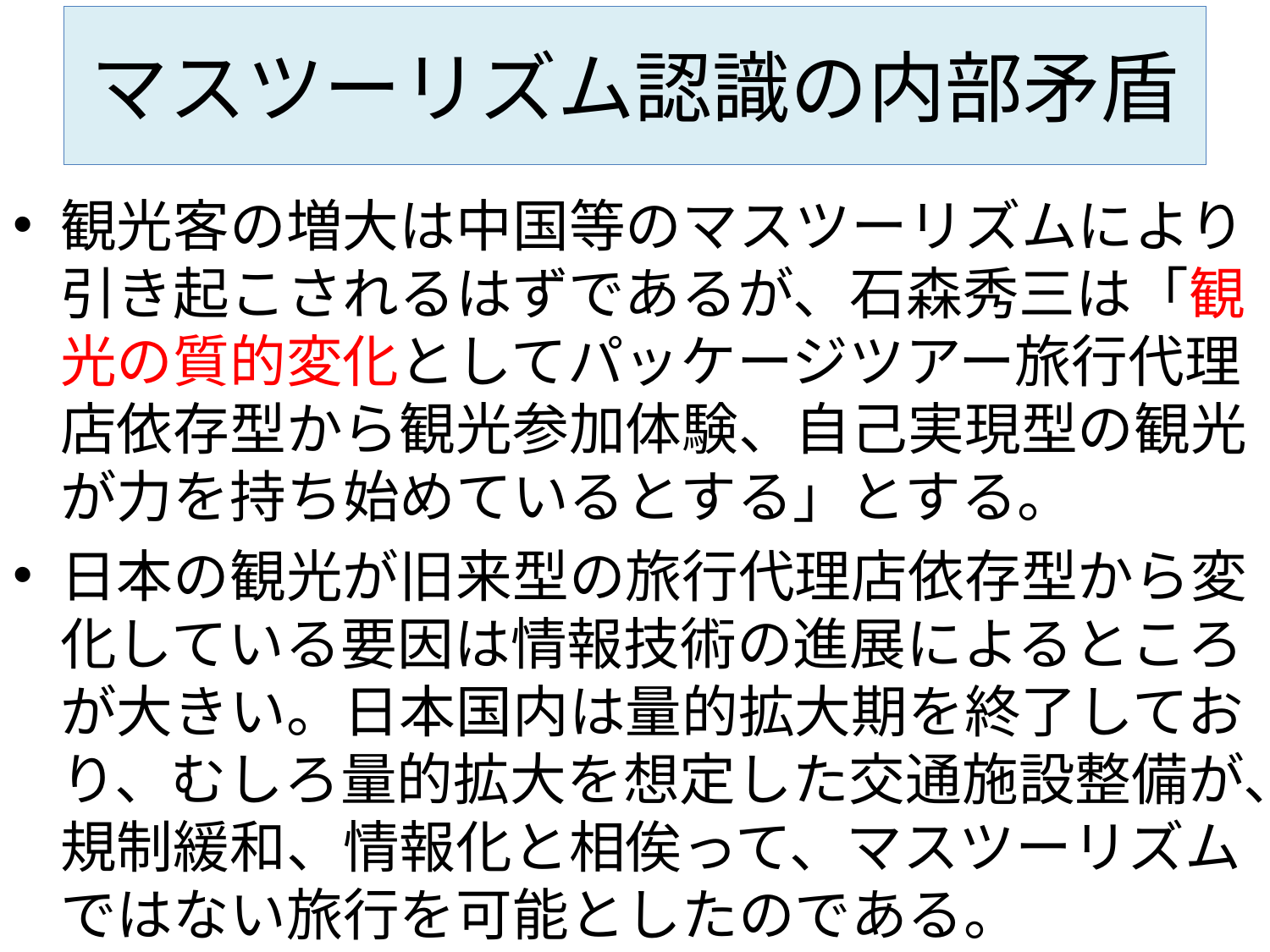

# マスツーリズム認識の内部矛盾
観光客の増大は中国等のマスツーリズムにより引き起こされるはずであるが、石森秀三は「観光の質的変化としてパッケージツアー旅行代理店依存型から観光参加体験、自己実現型の観光が力を持ち始めているとする」とする。
日本の観光が旧来型の旅行代理店依存型から変化している要因は情報技術の進展によるところが大きい。日本国内は量的拡大期を終了しており、むしろ量的拡大を想定した交通施設整備が、規制緩和、情報化と相俟って、マスツーリズムではない旅行を可能としたのである。